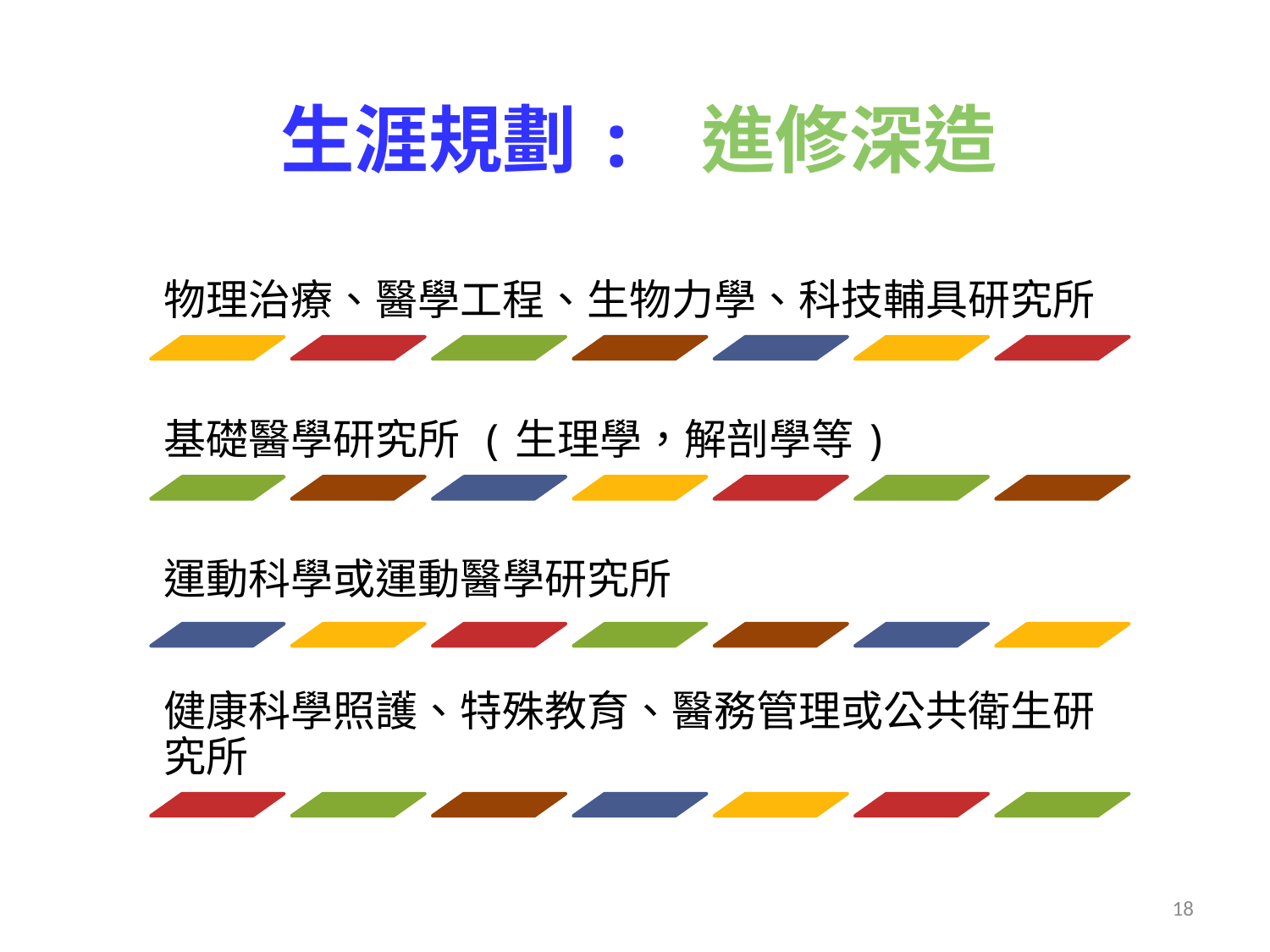

生涯規劃: 進修深造
物理治療、醫學工程、生物力學、科技輔具研究所
基礎醫學研究所 (生理學，解剖學等)
運動科學或運動醫學研究所
健康科學照護、特殊教育、醫務管理或公共衛生研究所
18